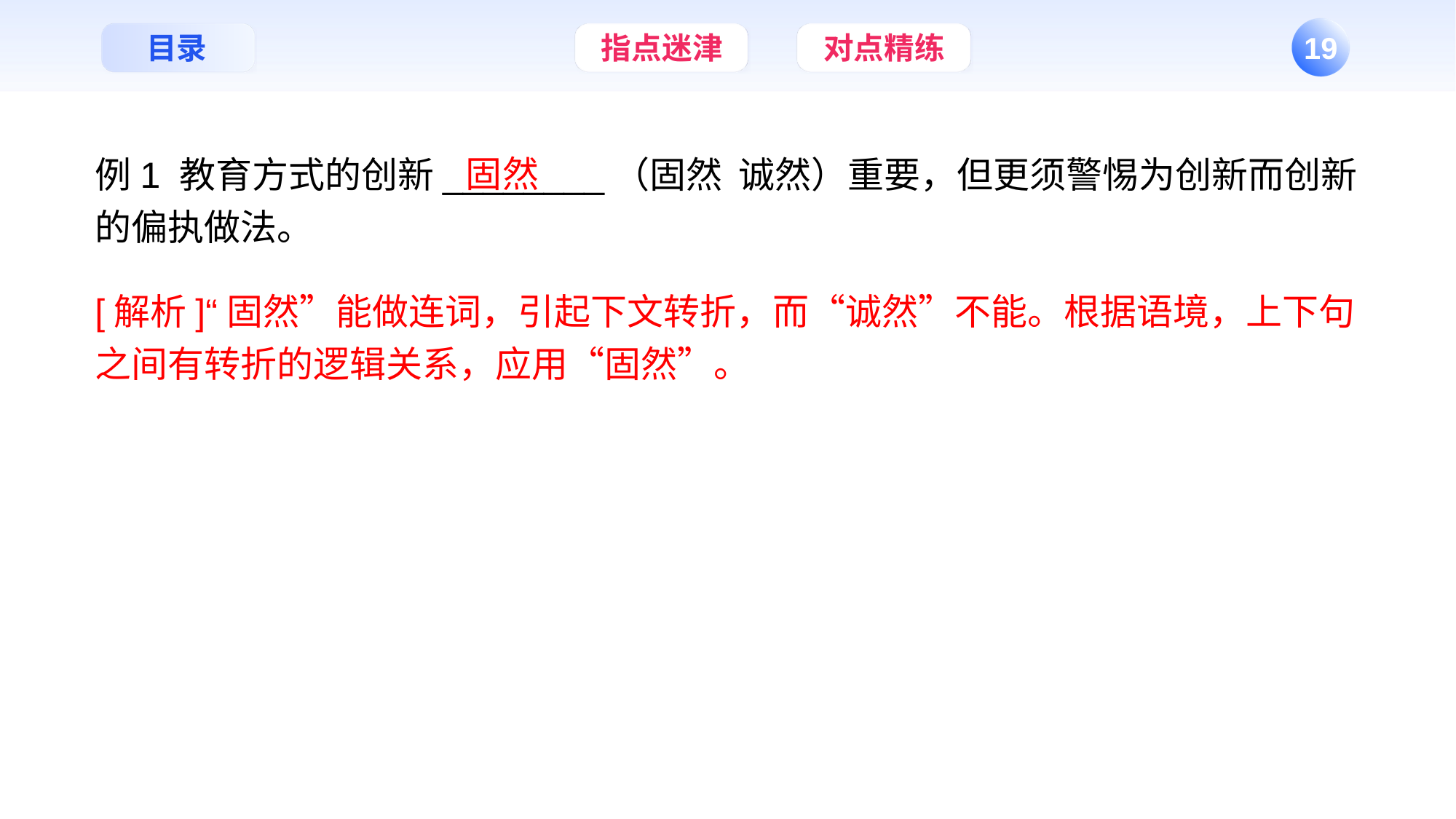

固然
例1 教育方式的创新________（固然  诚然）重要，但更须警惕为创新而创新的偏执做法。
[解析]“固然”能做连词，引起下文转折，而“诚然”不能。根据语境，上下句之间有转折的逻辑关系，应用“固然”。